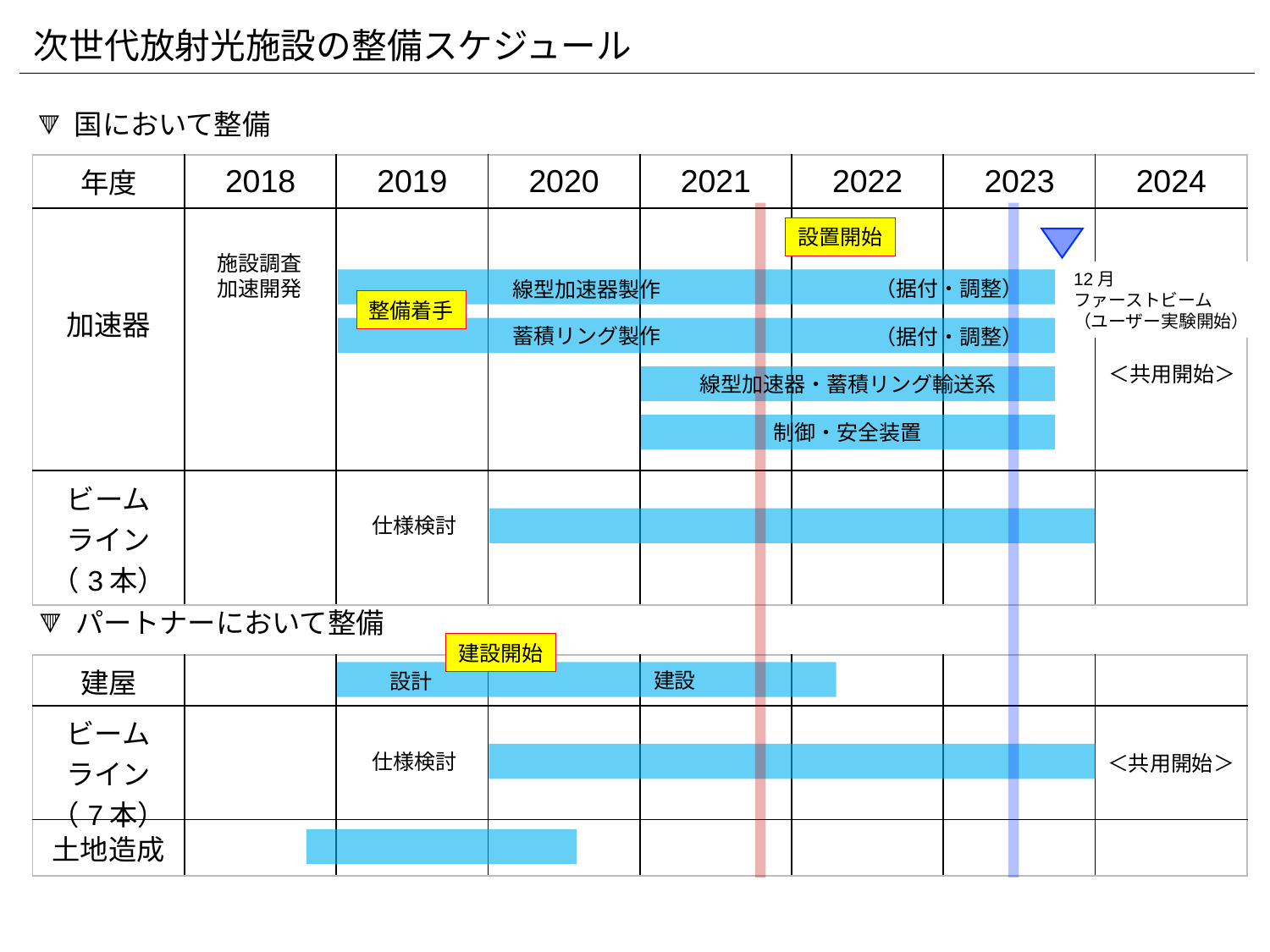

次世代放射光施設の整備スケジュール
🔻 国において整備
| 年度 | 2018 | 2019 | 2020 | 2021 | 2022 | 2023 | 2024 |
| --- | --- | --- | --- | --- | --- | --- | --- |
| 加速器 |  |  |  |  |  |  |  |
| ビーム ライン （3本） |  |  |  |  |  |  |  |
設置開始

施設調査
加速開発
12月
ファーストビーム
（ユーザー実験開始）

（据付・調整）
線型加速器製作
整備着手
蓄積リング製作

（据付・調整）
＜共用開始＞
線型加速器・蓄積リング輸送系

制御・安全装置

仕様検討

🔻 パートナーにおいて整備
建設開始
| 建屋 |  |  |  |  |  |  |  |
| --- | --- | --- | --- | --- | --- | --- | --- |
| ビーム ライン （7本） |  |  |  |  |  |  |  |
| 土地造成 |  |  |  |  |  |  |  |
建設

設計
仕様検討

＜共用開始＞